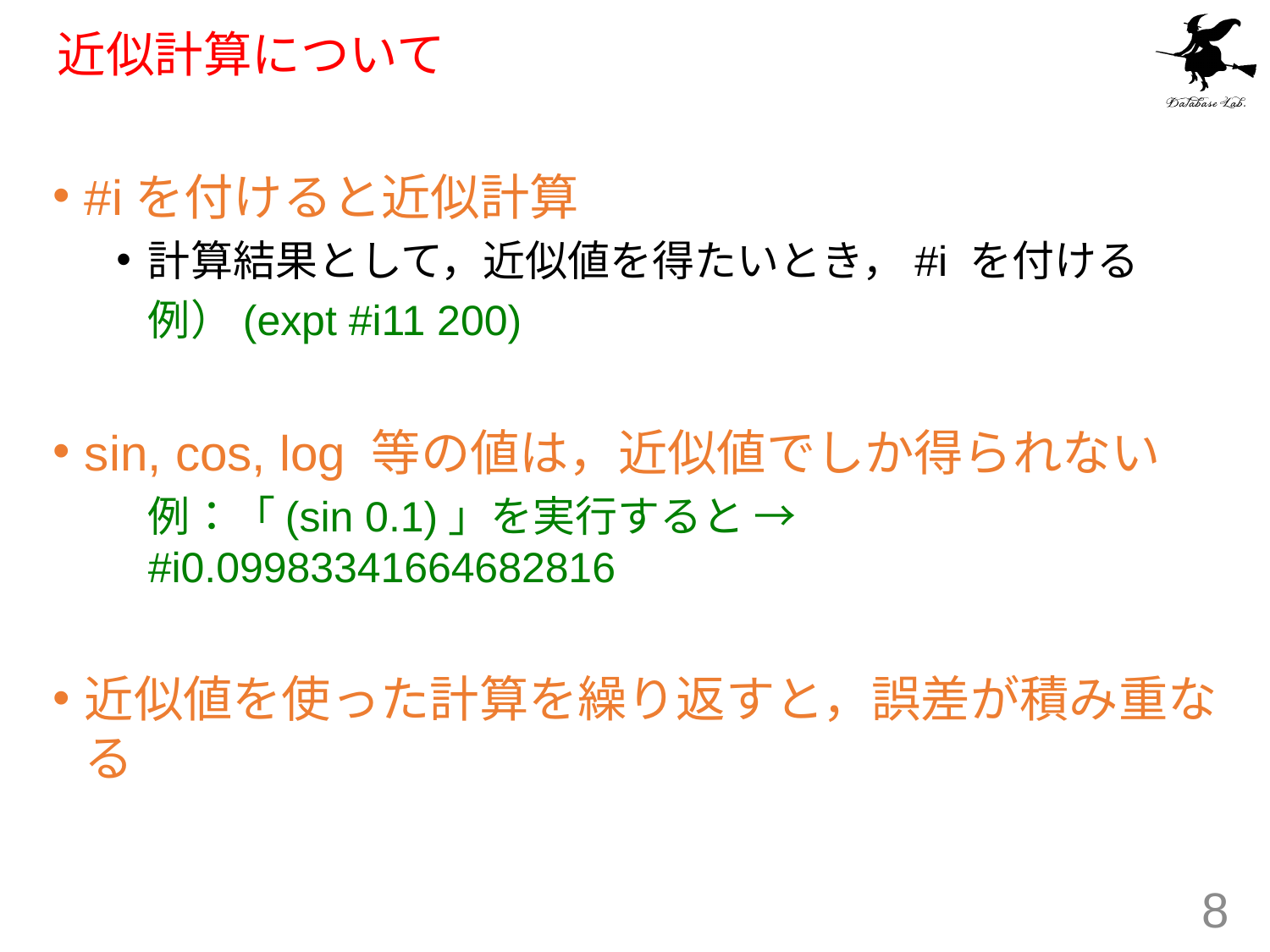

# 近似計算について
#iを付けると近似計算
計算結果として，近似値を得たいとき，#i を付ける
	例）(expt #i11 200)

sin, cos, log 等の値は，近似値でしか得られない
	例：「(sin 0.1)」を実行すると → #i0.09983341664682816

近似値を使った計算を繰り返すと，誤差が積み重なる

8